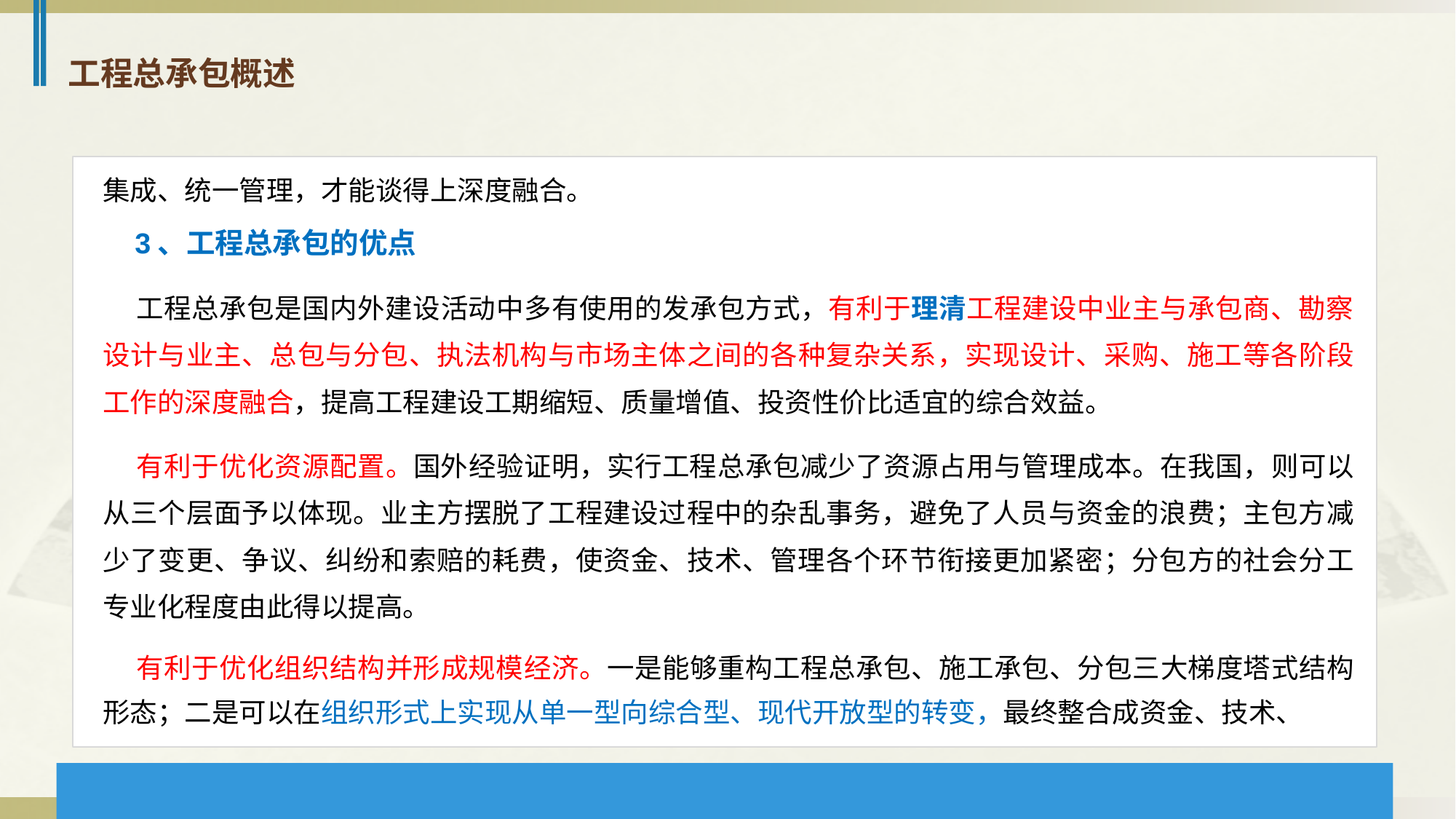

工程总承包概述

集成、统一管理，才能谈得上深度融合。
    3、工程总承包的优点
    工程总承包是国内外建设活动中多有使用的发承包方式，有利于理清工程建设中业主与承包商、勘察设计与业主、总包与分包、执法机构与市场主体之间的各种复杂关系，实现设计、采购、施工等各阶段工作的深度融合，提高工程建设工期缩短、质量增值、投资性价比适宜的综合效益。
    有利于优化资源配置。国外经验证明，实行工程总承包减少了资源占用与管理成本。在我国，则可以从三个层面予以体现。业主方摆脱了工程建设过程中的杂乱事务，避免了人员与资金的浪费；主包方减少了变更、争议、纠纷和索赔的耗费，使资金、技术、管理各个环节衔接更加紧密；分包方的社会分工专业化程度由此得以提高。
    有利于优化组织结构并形成规模经济。一是能够重构工程总承包、施工承包、分包三大梯度塔式结构形态；二是可以在组织形式上实现从单一型向综合型、现代开放型的转变，最终整合成资金、技术、